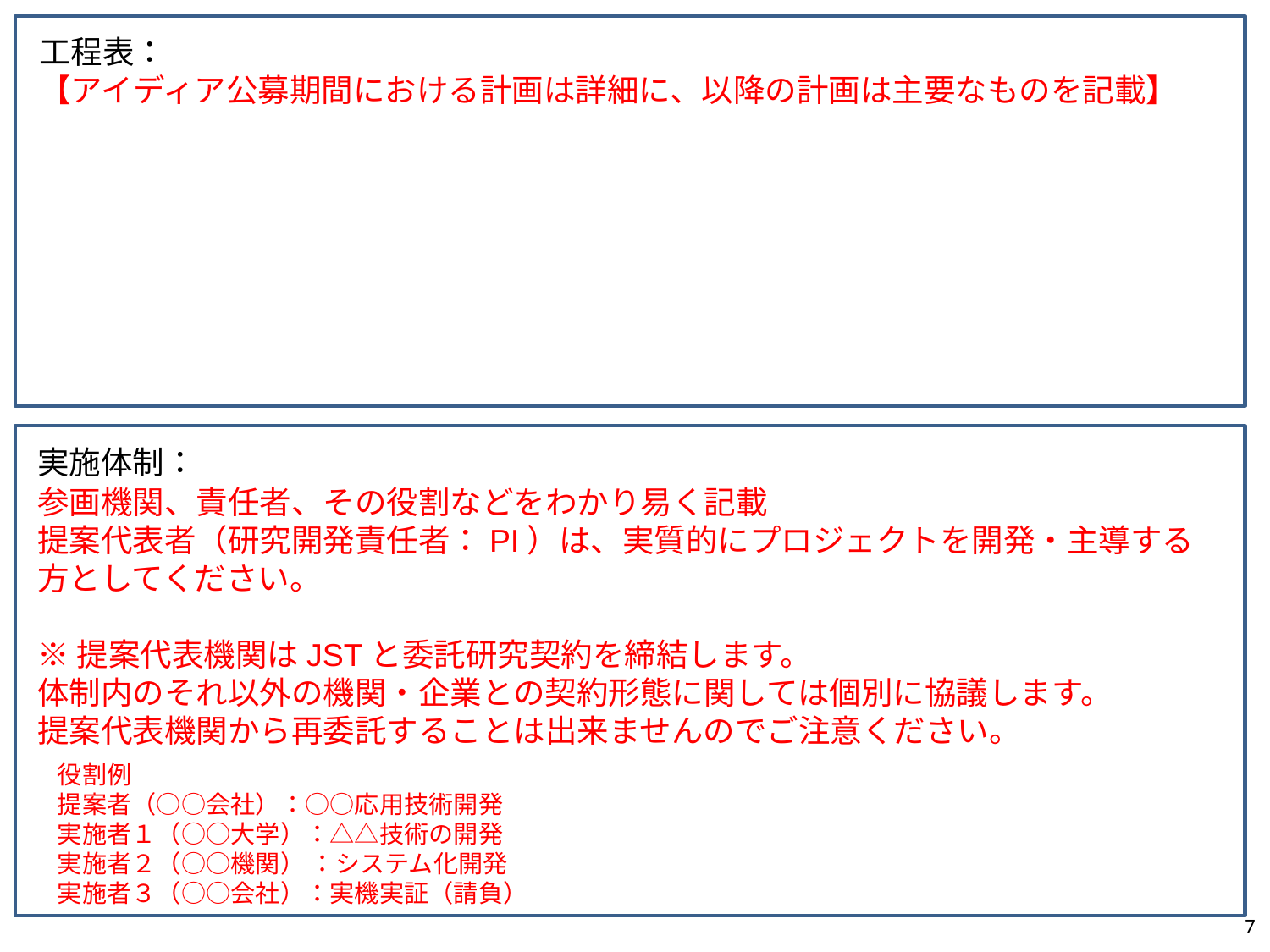

工程表：
【アイディア公募期間における計画は詳細に、以降の計画は主要なものを記載】

実施体制：
参画機関、責任者、その役割などをわかり易く記載
提案代表者（研究開発責任者：PI）は、実質的にプロジェクトを開発・主導する方としてください。

※提案代表機関はJSTと委託研究契約を締結します。
体制内のそれ以外の機関・企業との契約形態に関しては個別に協議します。
提案代表機関から再委託することは出来ませんのでご注意ください。
役割例
提案者（○○会社）：○○応用技術開発
実施者１（○○大学）：△△技術の開発
実施者２（○○機関） ：システム化開発
実施者３（○○会社）：実機実証（請負）
7